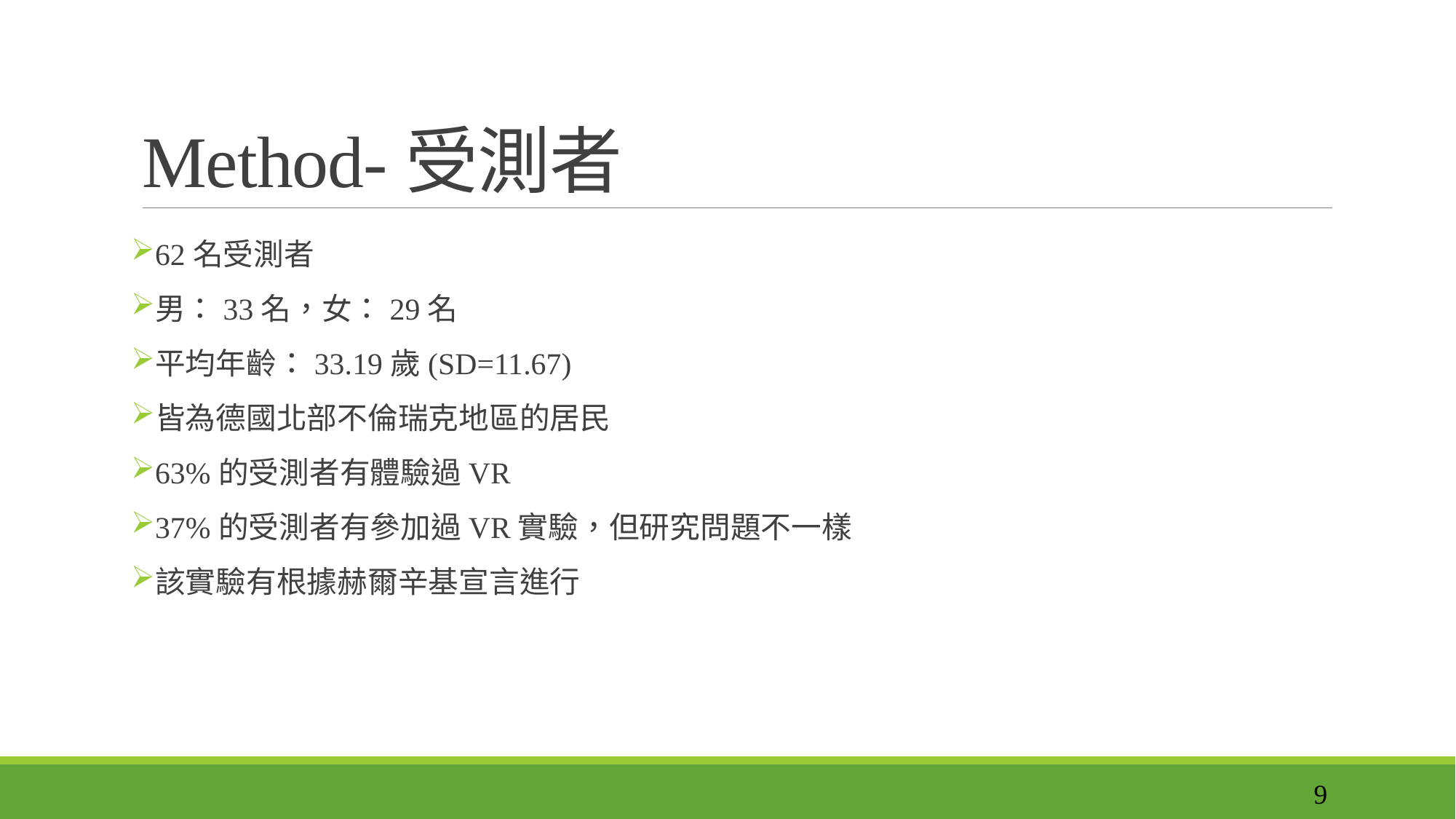

# Method-受測者
62名受測者
男：33名，女：29名
平均年齡：33.19歲(SD=11.67)
皆為德國北部不倫瑞克地區的居民
63%的受測者有體驗過VR
37%的受測者有參加過VR實驗，但研究問題不一樣
該實驗有根據赫爾辛基宣言進行
9